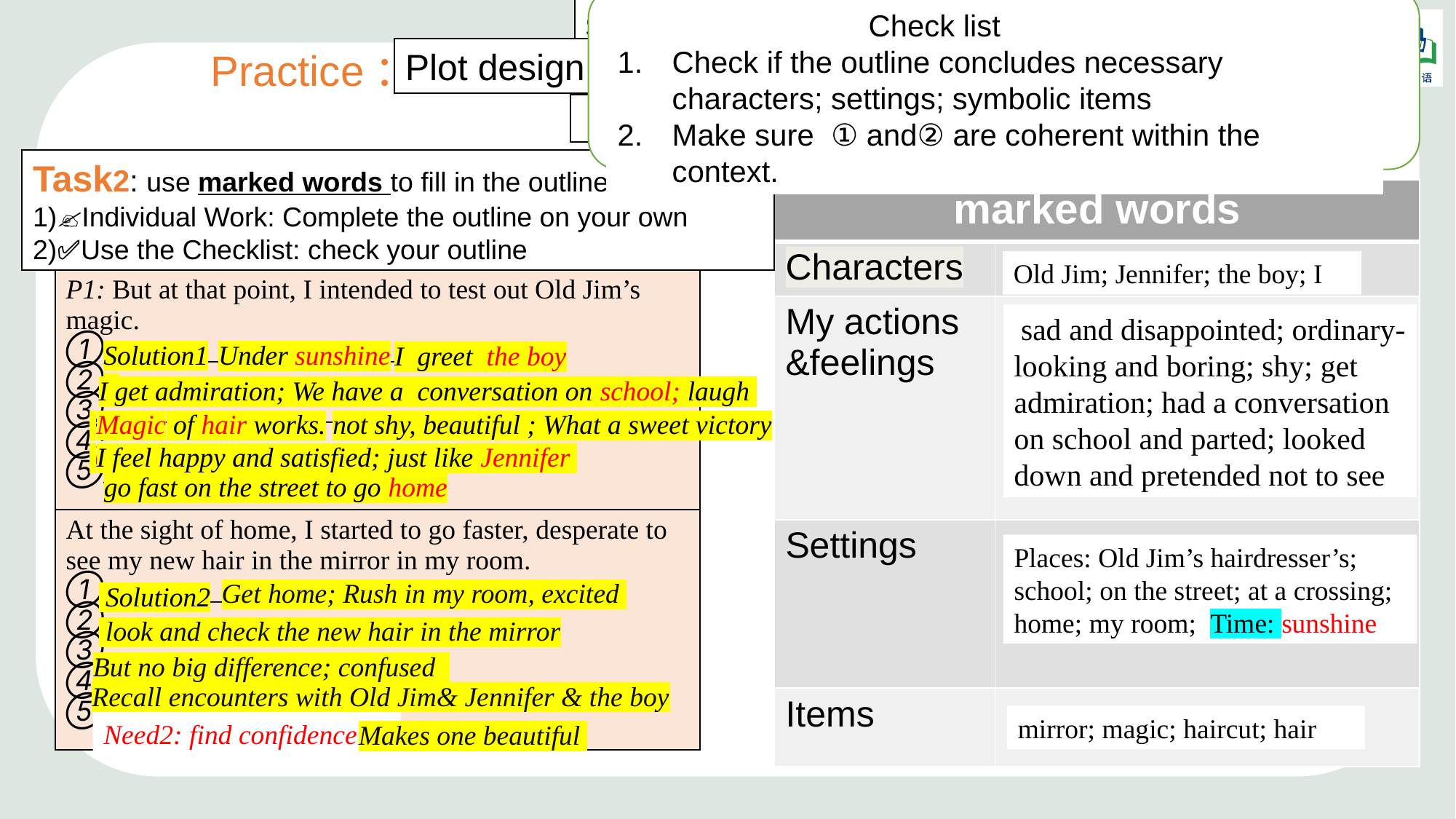

step1: Find Needs and set the story frame
                              Check list
Check if the outline concludes necessary characters; settings; symbolic items
Make sure  ① and② are coherent within the context.
Plot design step2 Find solutions to fill in the story fame
 Practice：
Simple, Stable, Compact > Rich, Complex > Storytelling从
充分利用原文信息解决（角色环境意象）
Task2: use marked words to fill in the outline ①~⑤ in P2
1)✍️Individual Work: Complete the outline on your own
2)✅Use the Checklist: check your outline

| marked words |  |
| --- | --- |
| Characters |  |
| My actions &feelings |  |
| Settings |  |
| Items |  |
Old Jim; Jennifer; the boy; I
| P1: But at that point, I intended to test out Old Jim’s magic.  ①\_\_\_\_\_\_\_\_\_\_\_\_\_\_\_\_\_\_\_\_\_\_\_ ② \_\_\_\_\_\_\_\_\_\_\_\_\_\_\_\_\_\_\_\_\_\_\_ ③ \_\_\_\_\_\_\_\_\_\_\_\_\_\_\_\_\_\_\_\_\_\_\_ ④\_\_\_\_\_\_\_\_\_\_\_\_\_\_\_\_\_\_\_\_\_\_\_ ⑤\_\_\_\_\_\_\_\_\_\_\_\_\_\_\_\_\_\_\_\_\_\_\_ |
| --- |
| At the sight of home, I started to go faster, desperate to see my new hair in the mirror in my room. ①\_\_\_\_\_\_\_\_\_\_\_\_\_\_\_\_\_\_\_\_\_\_\_ ②\_\_\_\_\_\_\_\_\_\_\_\_\_\_\_\_\_\_\_\_\_\_\_ ③\_\_\_\_\_\_\_\_\_\_\_\_\_\_\_\_\_\_\_\_\_\_\_ ④\_\_\_\_\_\_\_\_\_\_\_\_\_\_\_\_\_\_\_\_\_\_\_ ⑤ \_\_\_\_\_\_\_\_\_\_\_\_\_\_\_\_\_\_\_\_\_\_\_ |
I  greet and talk with the boy
 sad and disappointed; ordinary-looking and boring; shy; get admiration; had a conversation on school and parted; looked down and pretended not to see
Solution1:
Under sunshine
I  greet  the boy
I get admiration; We have a  conversation on school; laugh
 Magic of hair works. not shy, beautiful ; What a sweet victory
 I feel happy and satisfied; just like Jennifer
Need1: test out Old Jim’s magic
go fast on the street to go home
Places: Old Jim’s hairdresser’s;
school; on the street; at a crossing; home; my room;  Time: sunshine
Get home; Rush in my room, excited

 Solution2
 look and check the new hair in the mirror
But no big difference; confused
Recall encounters with Old Jim& Jennifer & the boy
mirror; magic; haircut; hair
Need2: find confidence
Makes one beautiful